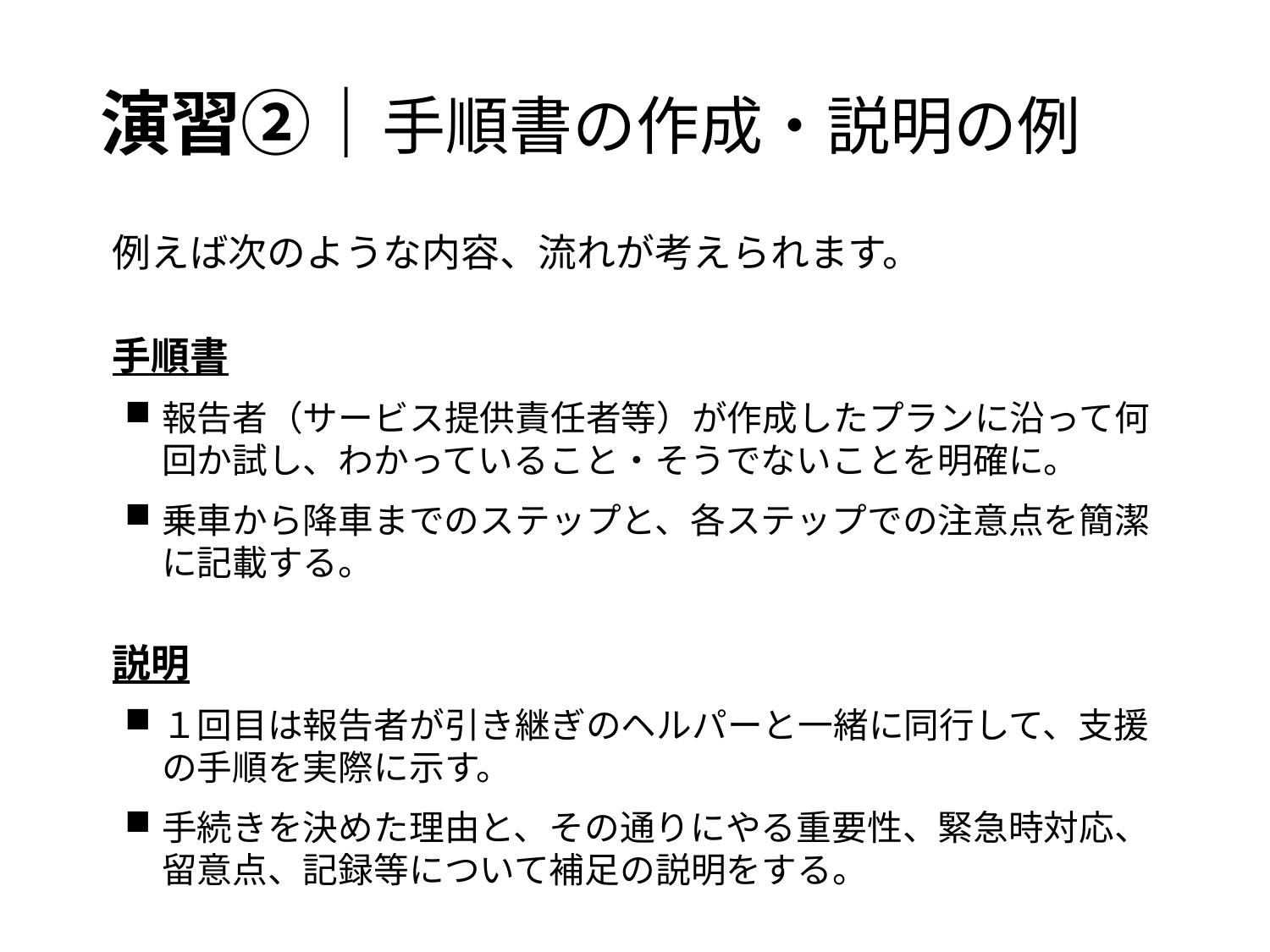

# 演習②｜手順書の作成・説明の例
例えば次のような内容、流れが考えられます。

手順書
報告者（サービス提供責任者等）が作成したプランに沿って何回か試し、わかっていること・そうでないことを明確に。
乗車から降車までのステップと、各ステップでの注意点を簡潔に記載する。

説明
１回目は報告者が引き継ぎのヘルパーと一緒に同行して、支援の手順を実際に示す。
手続きを決めた理由と、その通りにやる重要性、緊急時対応、留意点、記録等について補足の説明をする。